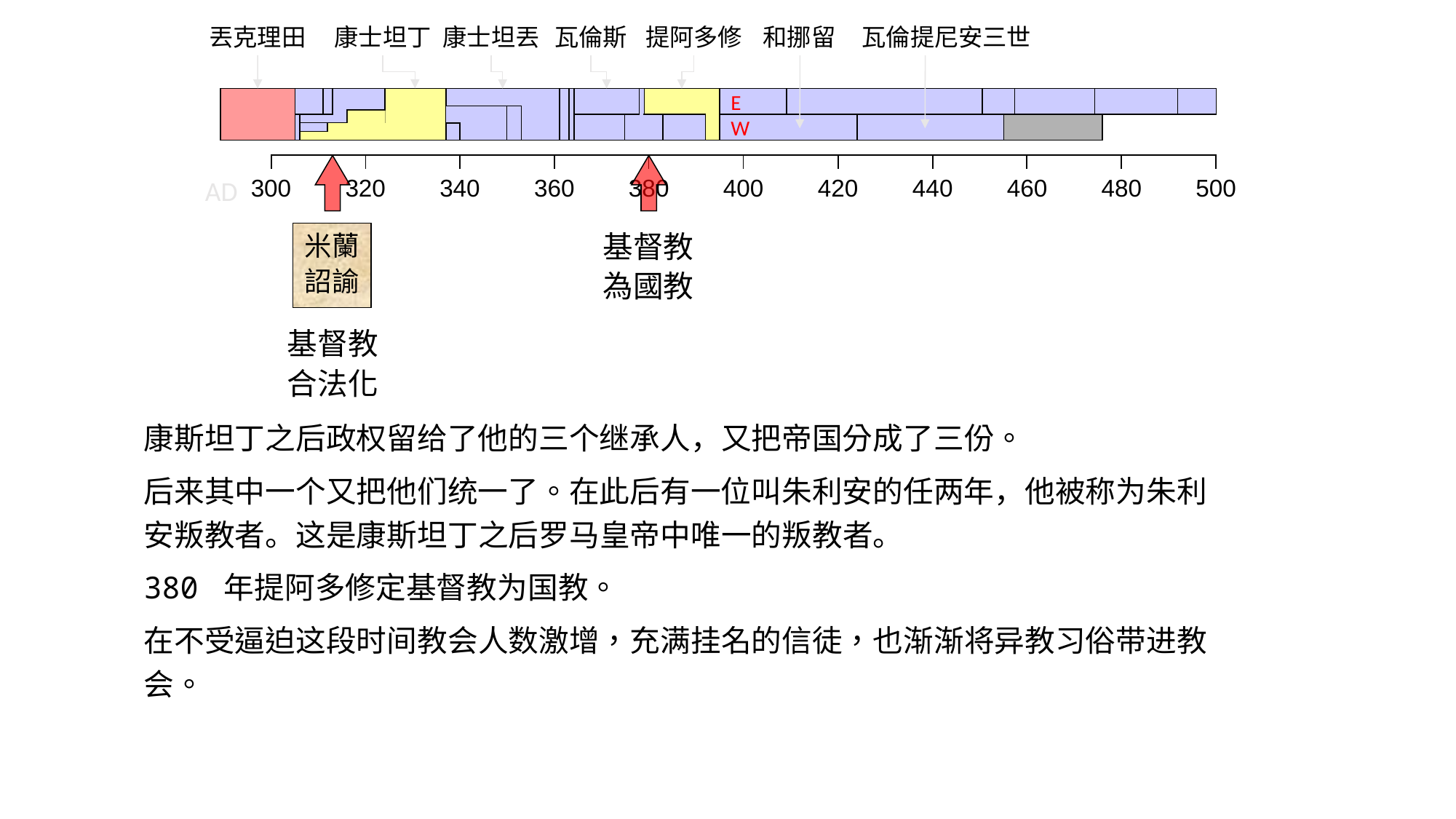

和挪留
丟克理田
康士坦丁
康士坦丟
瓦倫斯
提阿多修
瓦倫提尼安三世

E

W

|  |  |  |  |  |  |  |  |  |  |
| --- | --- | --- | --- | --- | --- | --- | --- | --- | --- |

AD
| 300 | 320 | 340 | 360 | 380 | 400 | 420 | 440 | 460 | 480 | 500 |
| --- | --- | --- | --- | --- | --- | --- | --- | --- | --- | --- |
基督教
為國教
米蘭
詔諭
基督教
合法化
康斯坦丁之后政权留给了他的三个继承人，又把帝国分成了三份。
后来其中一个又把他们统一了。在此后有一位叫朱利安的任两年，他被称为朱利安叛教者。这是康斯坦丁之后罗马皇帝中唯一的叛教者。
380 年提阿多修定基督教为国教。
在不受逼迫这段时间教会人数激增，充满挂名的信徒，也渐渐将异教习俗带进教会。